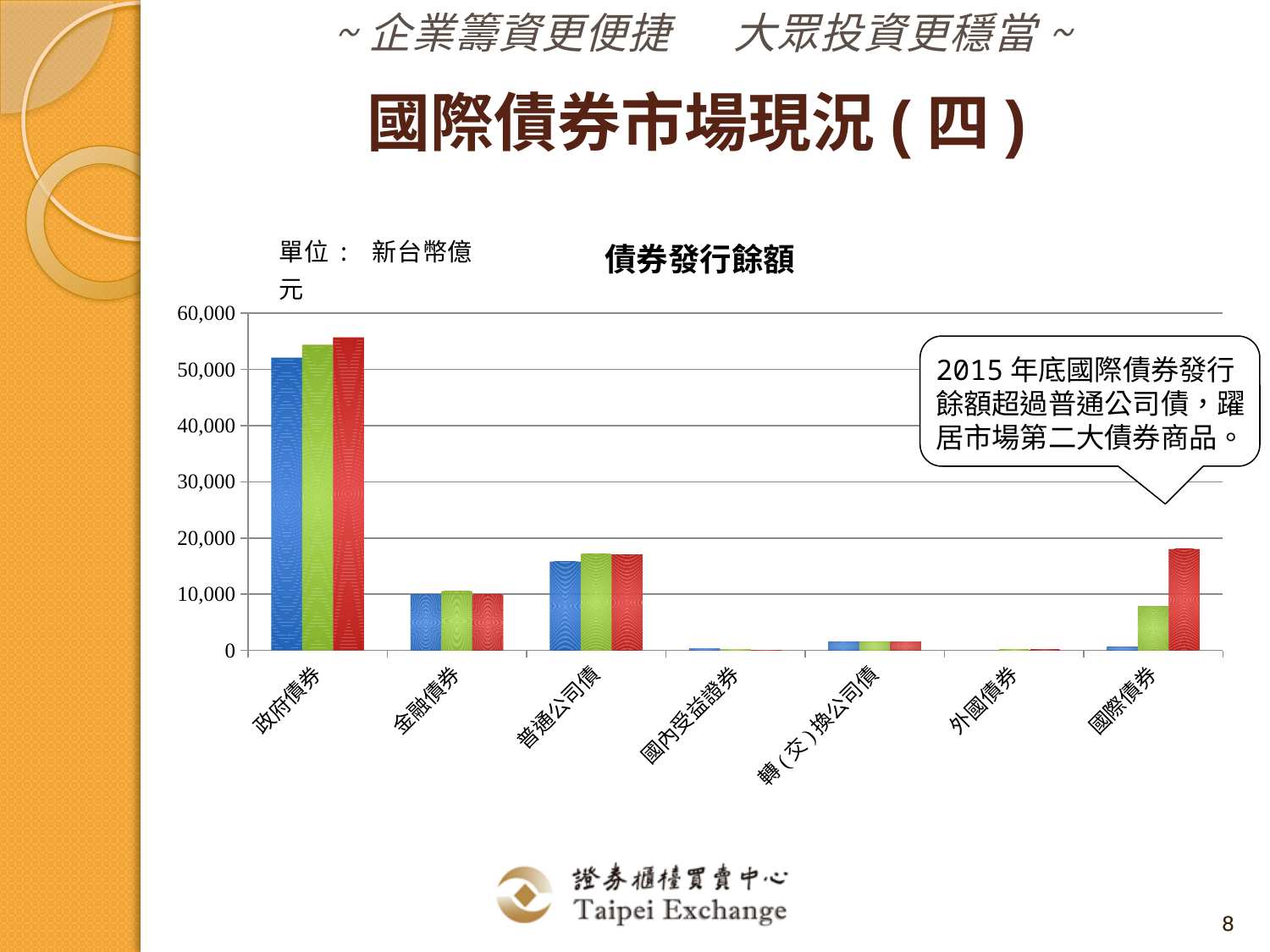

國際債券市場現況(四)

### Chart: 債券發行餘額

| Category | 2013年 | 2014年 | 2015年 |
|---|---|---|---|
| 政府債券 | 52094.58 | 54401.69 | 55693.72 |
| 金融債券 | 9923.64 | 10513.5 | 9889.1 |
| 普通公司債 | 15776.05 | 17197.75 | 17081.5 |
| 國內受益證券 | 360.4 | 234.55 | 86.13 |
| 轉(交)換公司債 | 1542.4299999999998 | 1507.7 | 1554.1 |
| 外國債券 | 0.0 | 93.88 | 96.93 |
| 國際債券 | 591.0 | 7879.0 | 18010.0 |
2015年底國際債券發行餘額超過普通公司債，躍居市場第二大債券商品。
8
8